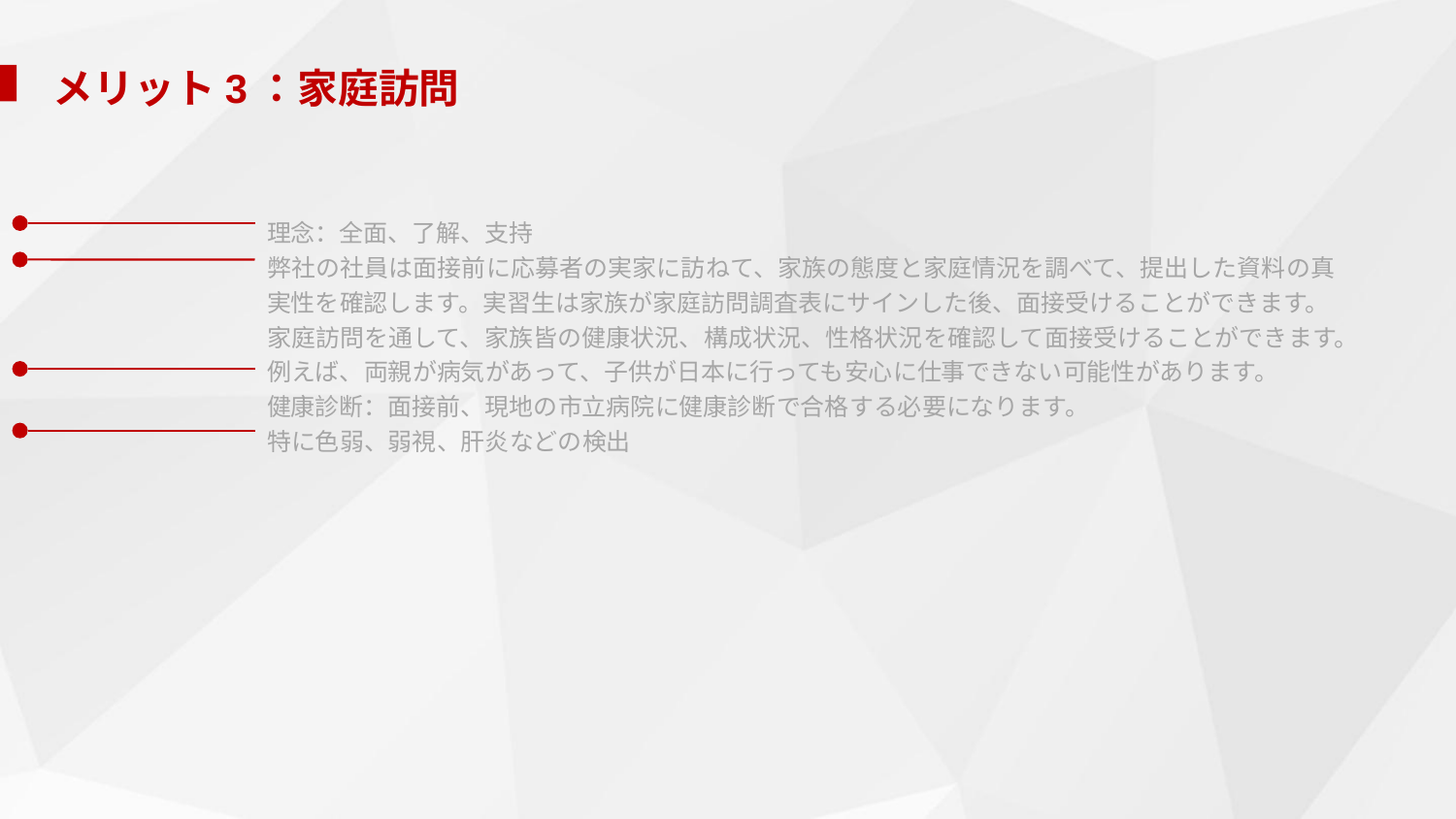

メリット3：家庭訪問

理念：全面、了解、支持
弊社の社員は面接前に応募者の実家に訪ねて、家族の態度と家庭情況を調べて、提出した資料の真実性を確認します。実習生は家族が家庭訪問調査表にサインした後、面接受けることができます。
家庭訪問を通して、家族皆の健康状況、構成状況、性格状況を確認して面接受けることができます。
例えば、両親が病気があって、子供が日本に行っても安心に仕事できない可能性があります。
健康診断：面接前、現地の市立病院に健康診断で合格する必要になります。
特に色弱、弱視、肝炎などの検出